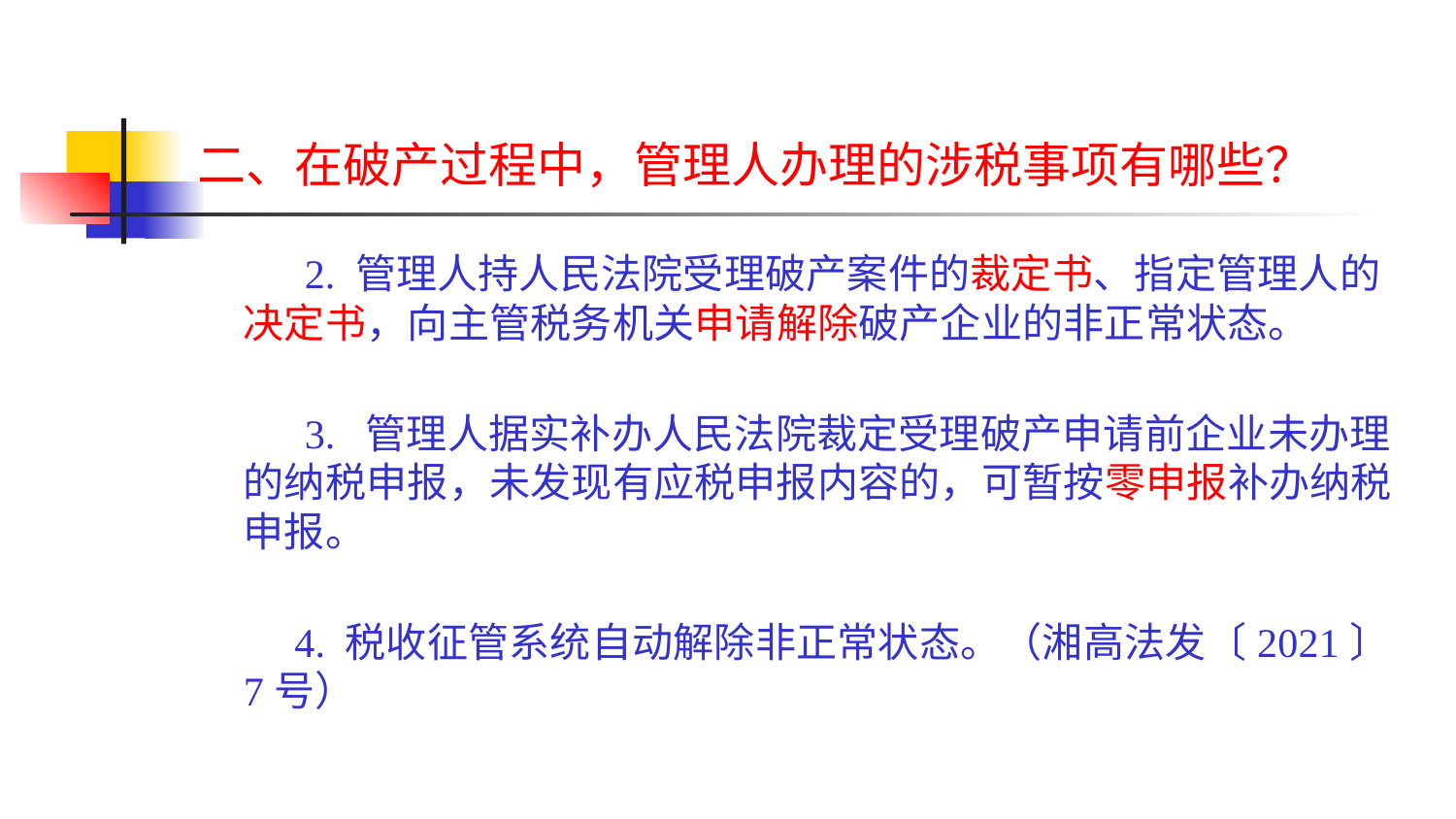

# 二、在破产过程中，管理人办理的涉税事项有哪些？
          2. 管理人持人民法院受理破产案件的裁定书、指定管理人的决定书，向主管税务机关申请解除破产企业的非正常状态。

          3.  管理人据实补办人民法院裁定受理破产申请前企业未办理的纳税申报，未发现有应税申报内容的，可暂按零申报补办纳税申报。

         4. 税收征管系统自动解除非正常状态。（湘高法发〔2021〕7号）